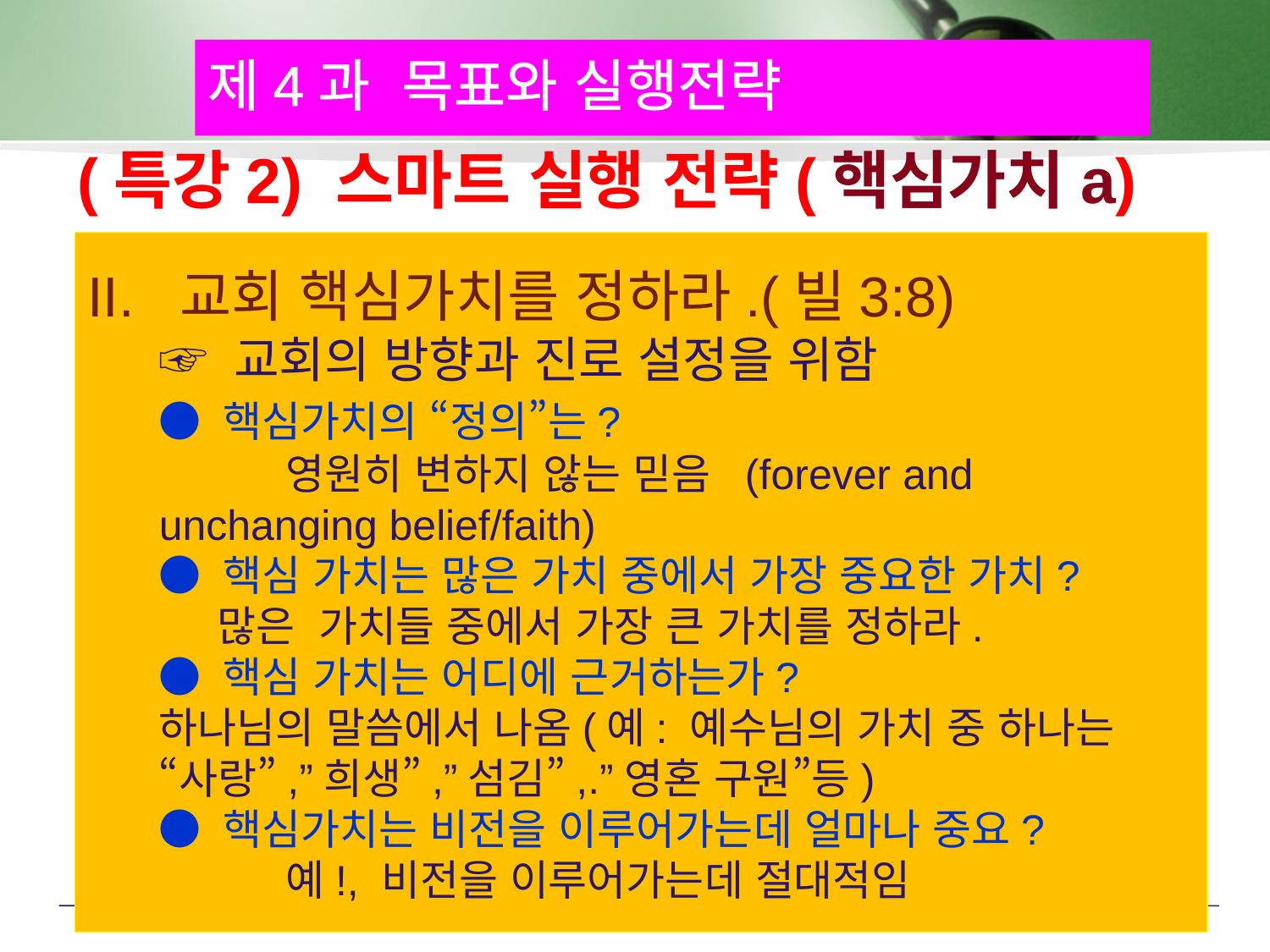

제4과  목표와 실행전략
# (특강2) 스마트 실행 전략(핵심가치a)
II.  교회 핵심가치를 정하라.(빌3:8)
	☞ 교회의 방향과 진로 설정을 위함
	● 핵심가치의 “정의”는?
		영원히 변하지 않는 믿음  (forever and unchanging belief/faith)
	● 핵심 가치는 많은 가치 중에서 가장 중요한 가치?
	    많은  가치들 중에서 가장 큰 가치를 정하라.
	● 핵심 가치는 어디에 근거하는가?
      	하나님의 말씀에서 나옴(예: 예수님의 가치 중 하나는  “사랑”,”희생”,”섬김”,.”영혼 구원”등)
	● 핵심가치는 비전을 이루어가는데 얼마나 중요?
	 	예!, 비전을 이루어가는데 절대적임